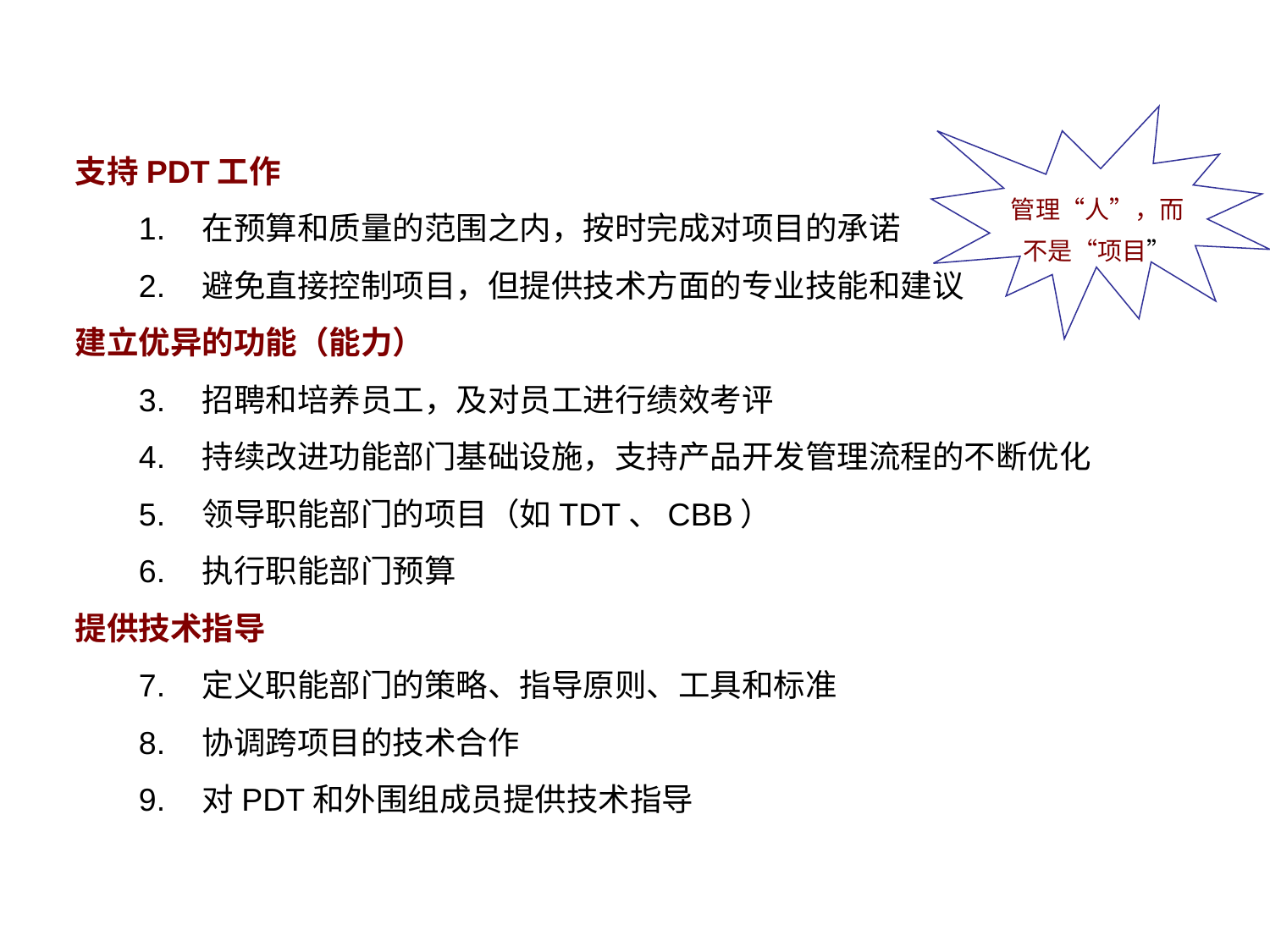

职能部门经理的职责

支持PDT工作
在预算和质量的范围之内，按时完成对项目的承诺
避免直接控制项目，但提供技术方面的专业技能和建议
建立优异的功能（能力）
招聘和培养员工，及对员工进行绩效考评
持续改进功能部门基础设施，支持产品开发管理流程的不断优化
领导职能部门的项目（如TDT、CBB）
执行职能部门预算
提供技术指导
定义职能部门的策略、指导原则、工具和标准
协调跨项目的技术合作
对PDT和外围组成员提供技术指导
管理“人”，而不是“项目”